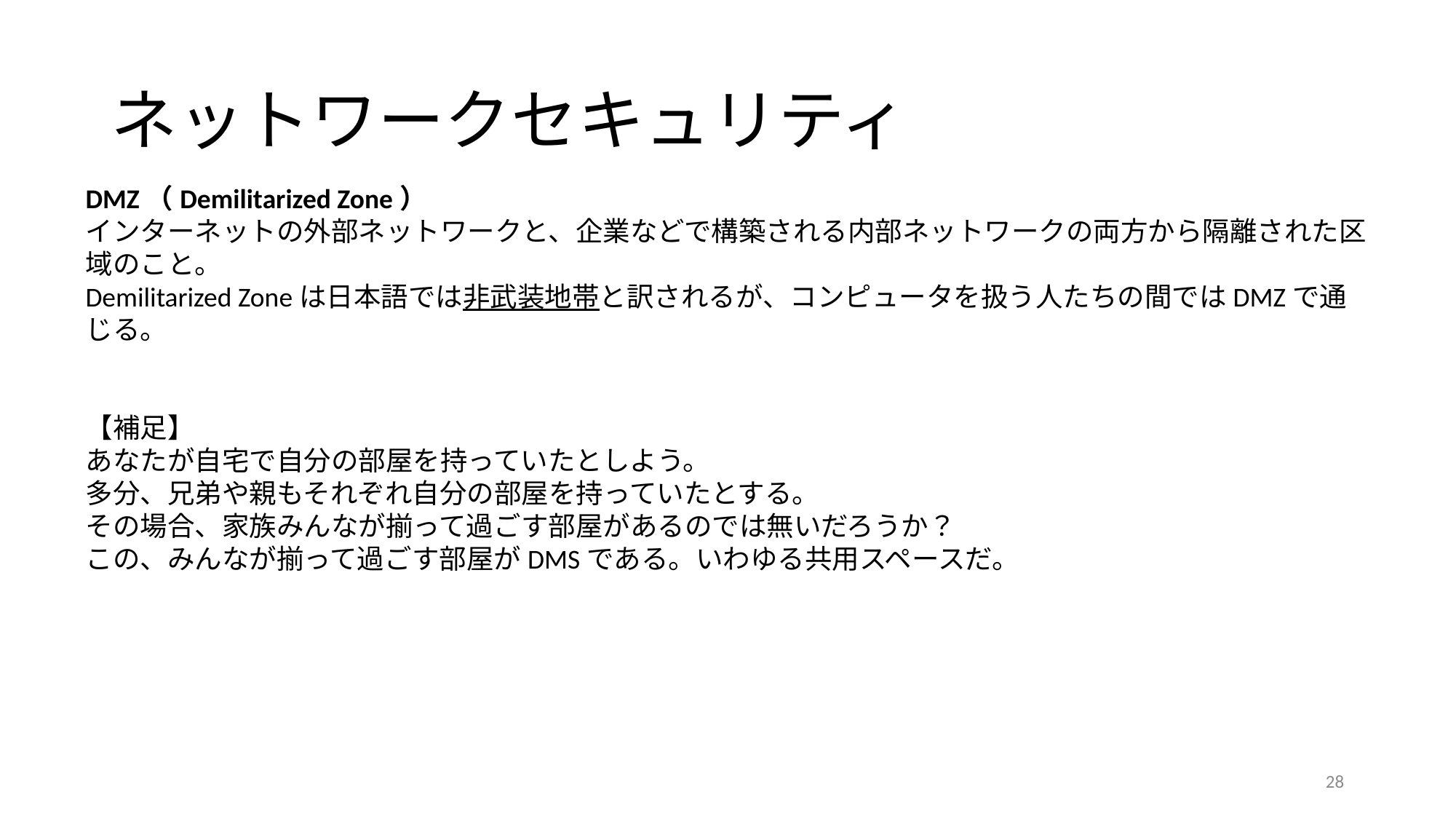

# ネットワークセキュリティ
DMZ（Demilitarized Zone）
インターネットの外部ネットワークと、企業などで構築される内部ネットワークの両方から隔離された区域のこと。
Demilitarized Zoneは日本語では非武装地帯と訳されるが、コンピュータを扱う人たちの間ではDMZで通じる。

【補足】
あなたが自宅で自分の部屋を持っていたとしよう。
多分、兄弟や親もそれぞれ自分の部屋を持っていたとする。
その場合、家族みんなが揃って過ごす部屋があるのでは無いだろうか？
この、みんなが揃って過ごす部屋がDMSである。いわゆる共用スペースだ。

28